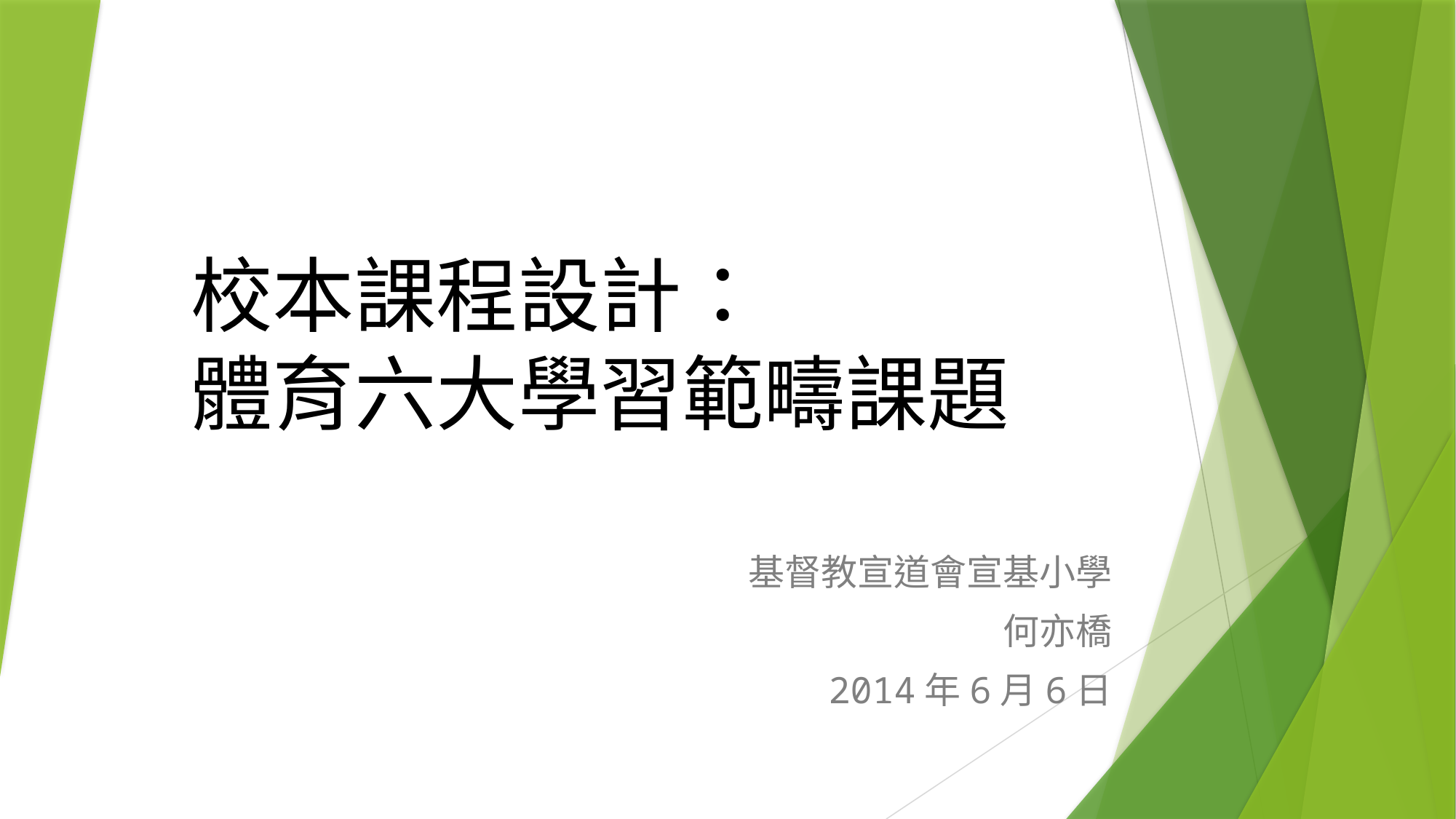

# 校本課程設計： 體育六大學習範疇課題
基督教宣道會宣基小學
何亦橋
2014年6月6日